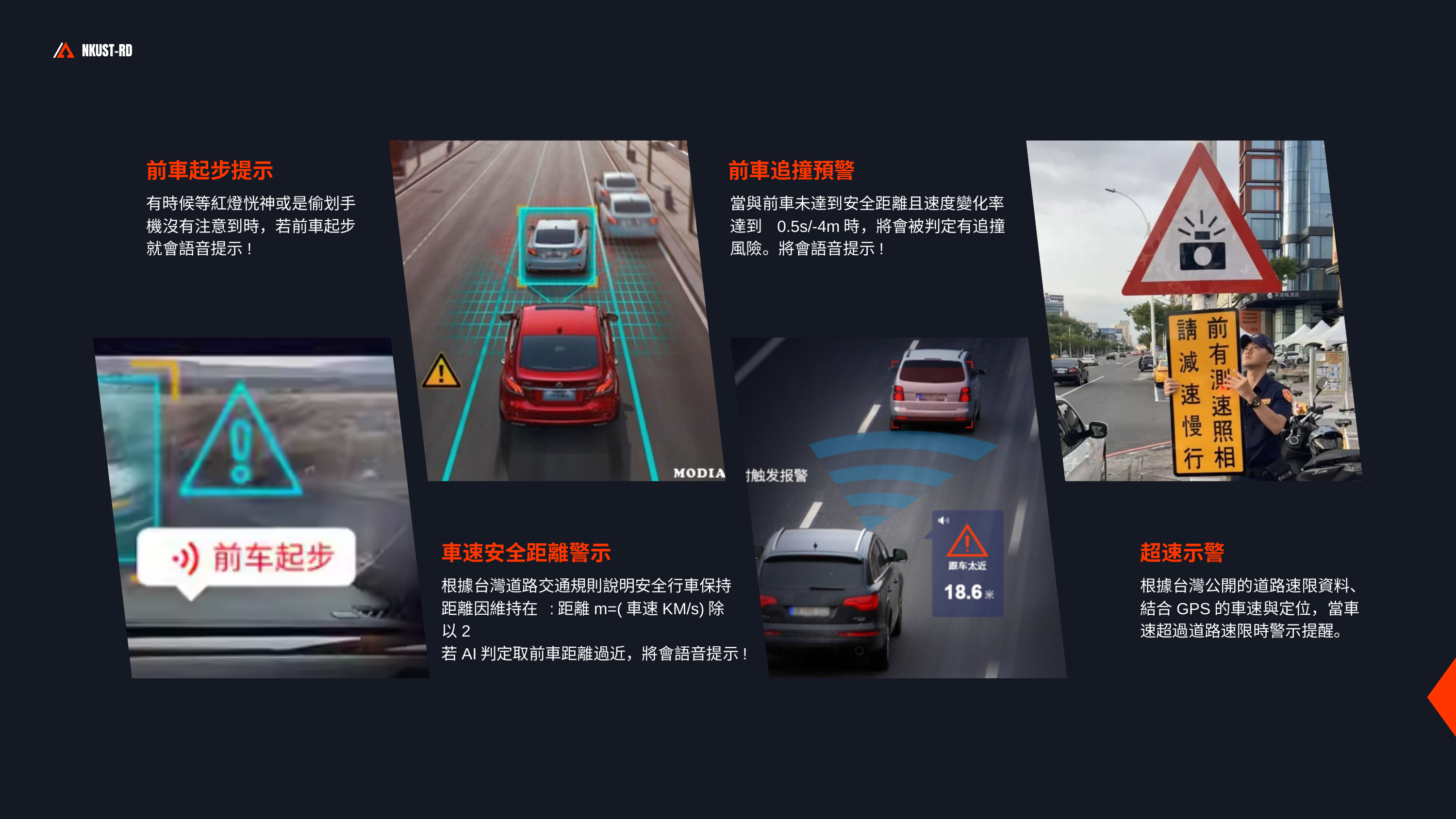

NKUST-RD

前車起步提示
前車追撞預警
有時候等紅燈恍神或是偷划手機沒有注意到時，若前車起步就會語音提示!
當與前車未達到安全距離且速度變化率達到   0.5s/-4m時，將會被判定有追撞風險。將會語音提示!

車速安全距離警示
超速示警
根據台灣道路交通規則說明安全行車保持距離因維持在  :距離m=(車速KM/s)除以2
若AI判定取前車距離過近，將會語音提示!
根據台灣公開的道路速限資料、結合GPS的車速與定位，當車速超過道路速限時警示提醒。